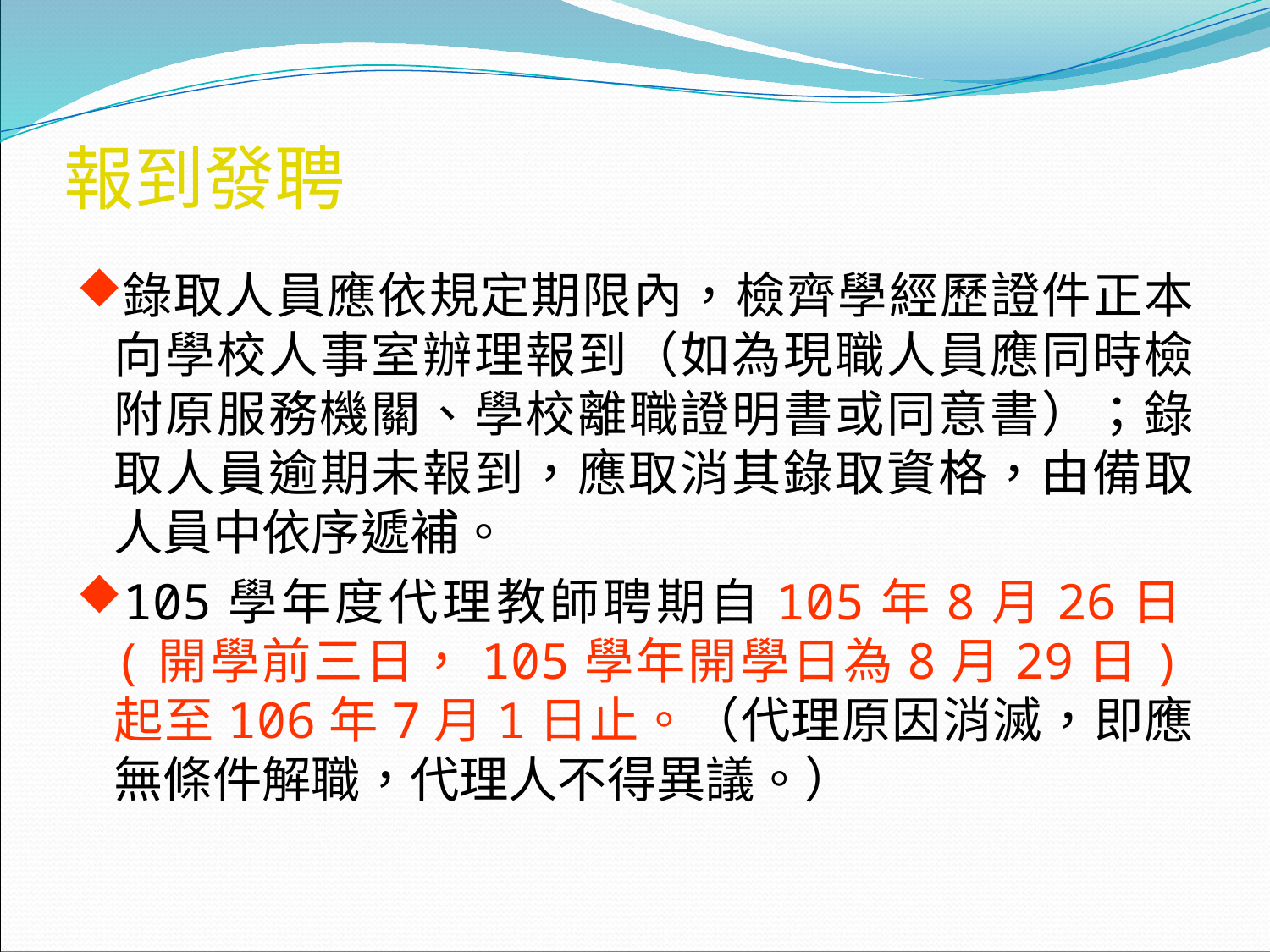

# 報到發聘
錄取人員應依規定期限內，檢齊學經歷證件正本向學校人事室辦理報到（如為現職人員應同時檢附原服務機關、學校離職證明書或同意書）；錄取人員逾期未報到，應取消其錄取資格，由備取人員中依序遞補。
105學年度代理教師聘期自105年8月26日(開學前三日，105學年開學日為8月29日)起至106年7月1日止。（代理原因消滅，即應無條件解職，代理人不得異議。）